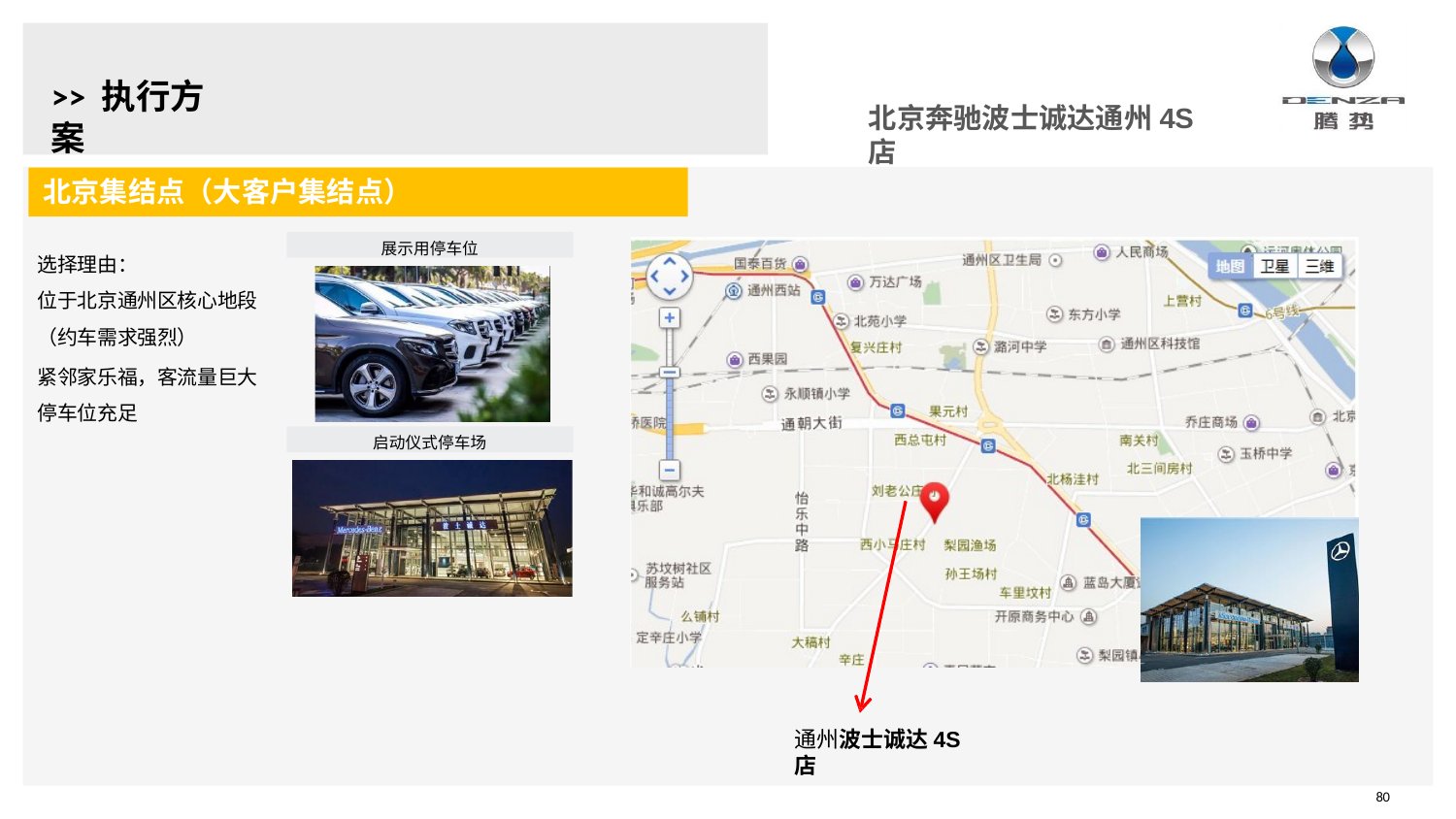

# >> 执行方案
北京奔驰波士诚达通州4S店

北京集结点（大客户集结点）
展示用停车位

选择理由：
位于北京通州区核心地段
（约车需求强烈）
紧邻家乐福，客流量巨大 停车位充足

启动仪式停车场

通州波士诚达4S店
80